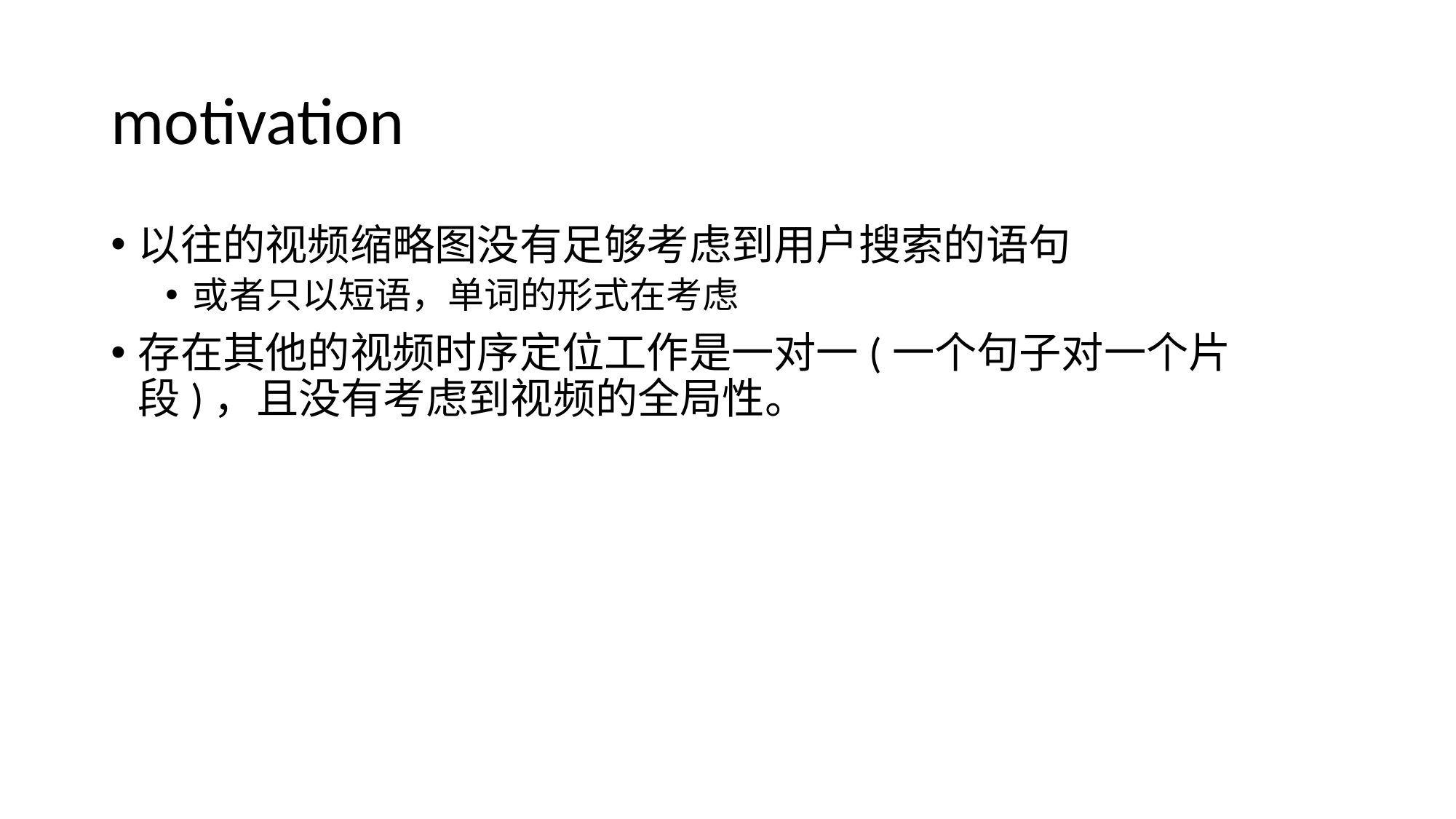

# motivation
以往的视频缩略图没有足够考虑到用户搜索的语句
或者只以短语，单词的形式在考虑
存在其他的视频时序定位工作是一对一(一个句子对一个片段)，且没有考虑到视频的全局性。